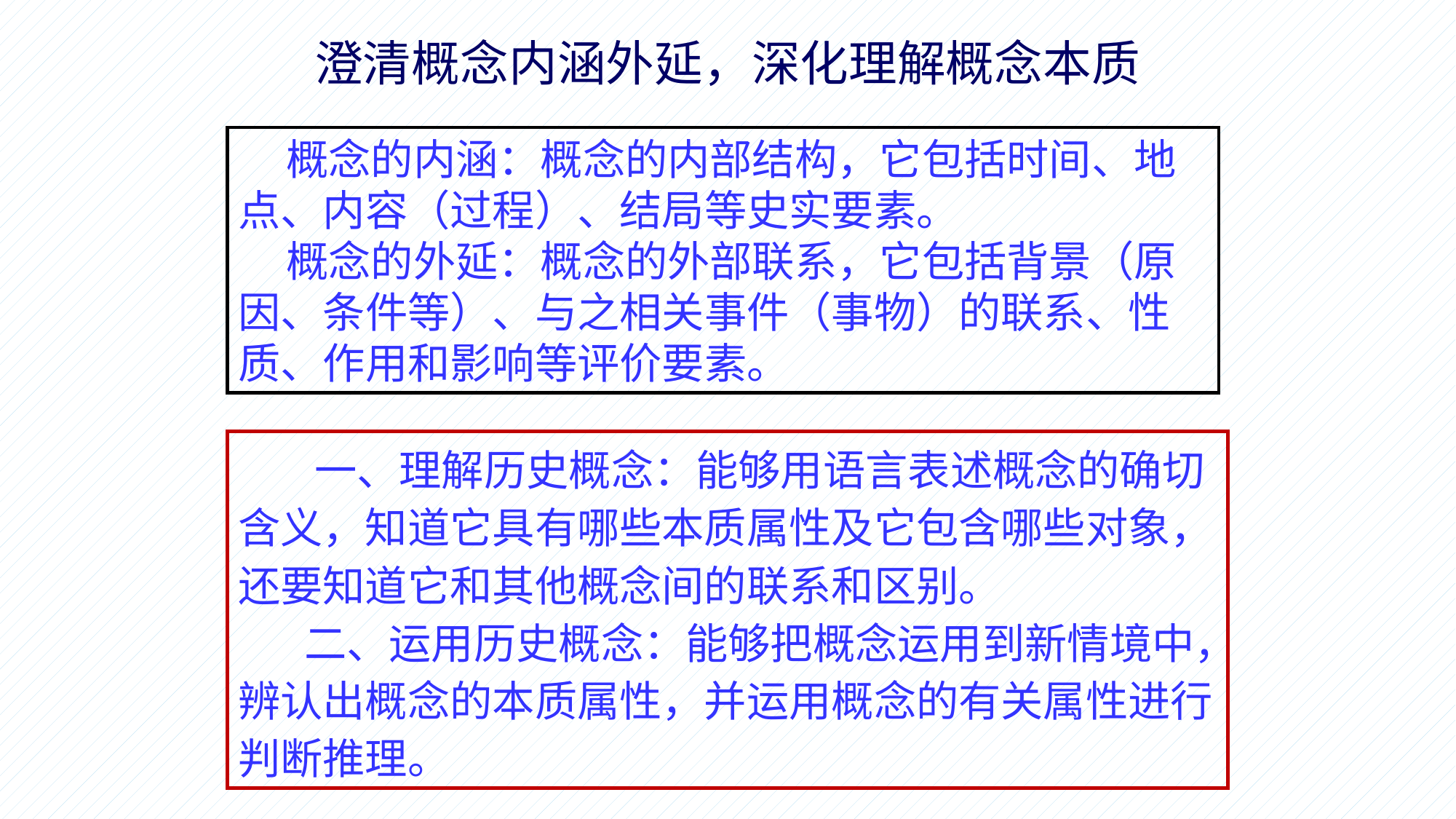

澄清概念内涵外延，深化理解概念本质
    概念的内涵：概念的内部结构，它包括时间、地点、内容（过程）、结局等史实要素。
    概念的外延：概念的外部联系，它包括背景（原因、条件等）、与之相关事件（事物）的联系、性质、作用和影响等评价要素。
       一、理解历史概念：能够用语言表述概念的确切含义，知道它具有哪些本质属性及它包含哪些对象，还要知道它和其他概念间的联系和区别。
       二、运用历史概念：能够把概念运用到新情境中，辨认出概念的本质属性，并运用概念的有关属性进行判断推理。